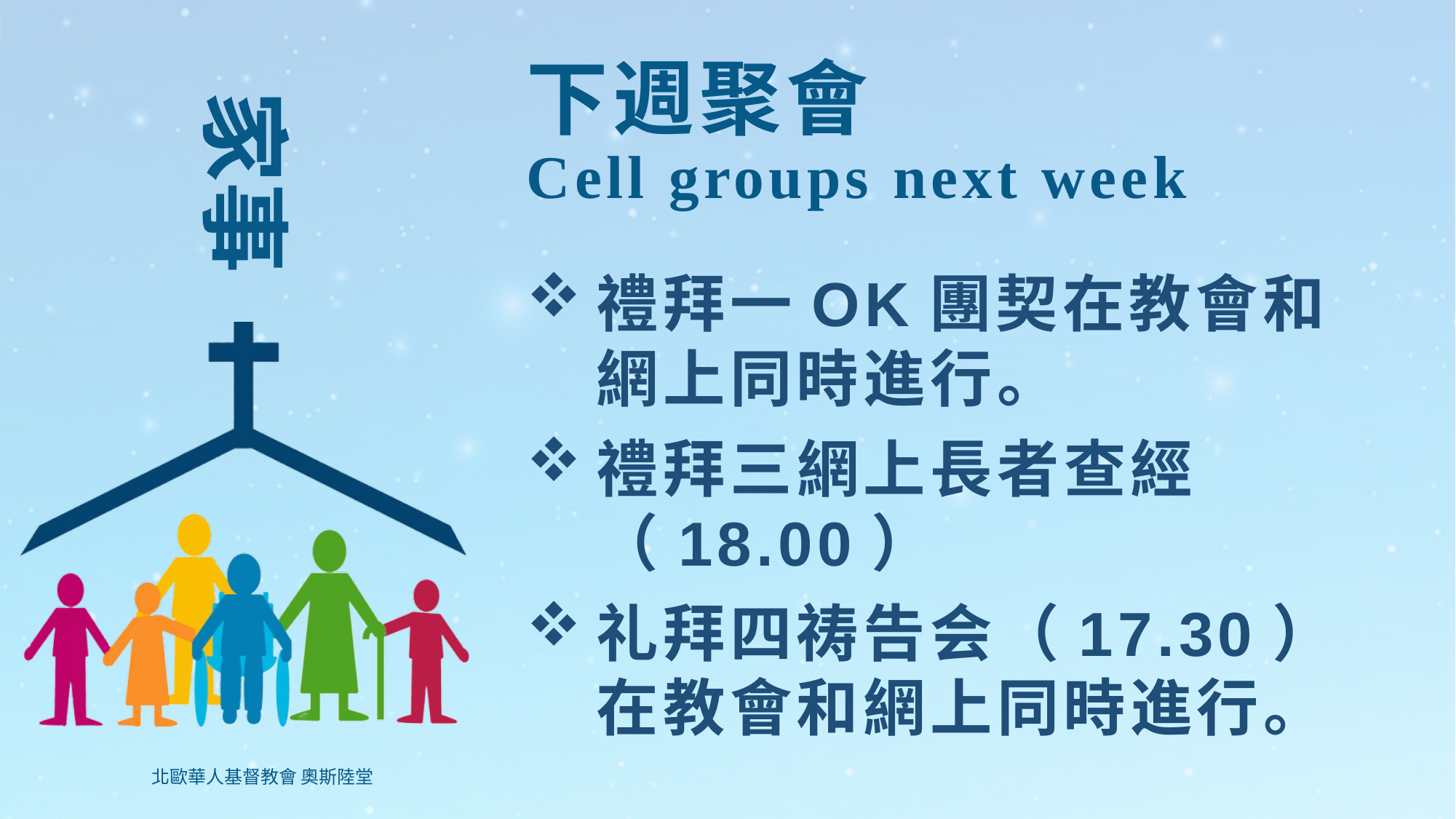

# 下週聚會 Cell groups next week
禮拜一OK團契在教會和網上同時進行。
禮拜三網上長者查經（18.00）
礼拜四祷告会（17.30）在教會和網上同時進行。

北歐華人基督教會 奧斯陸堂